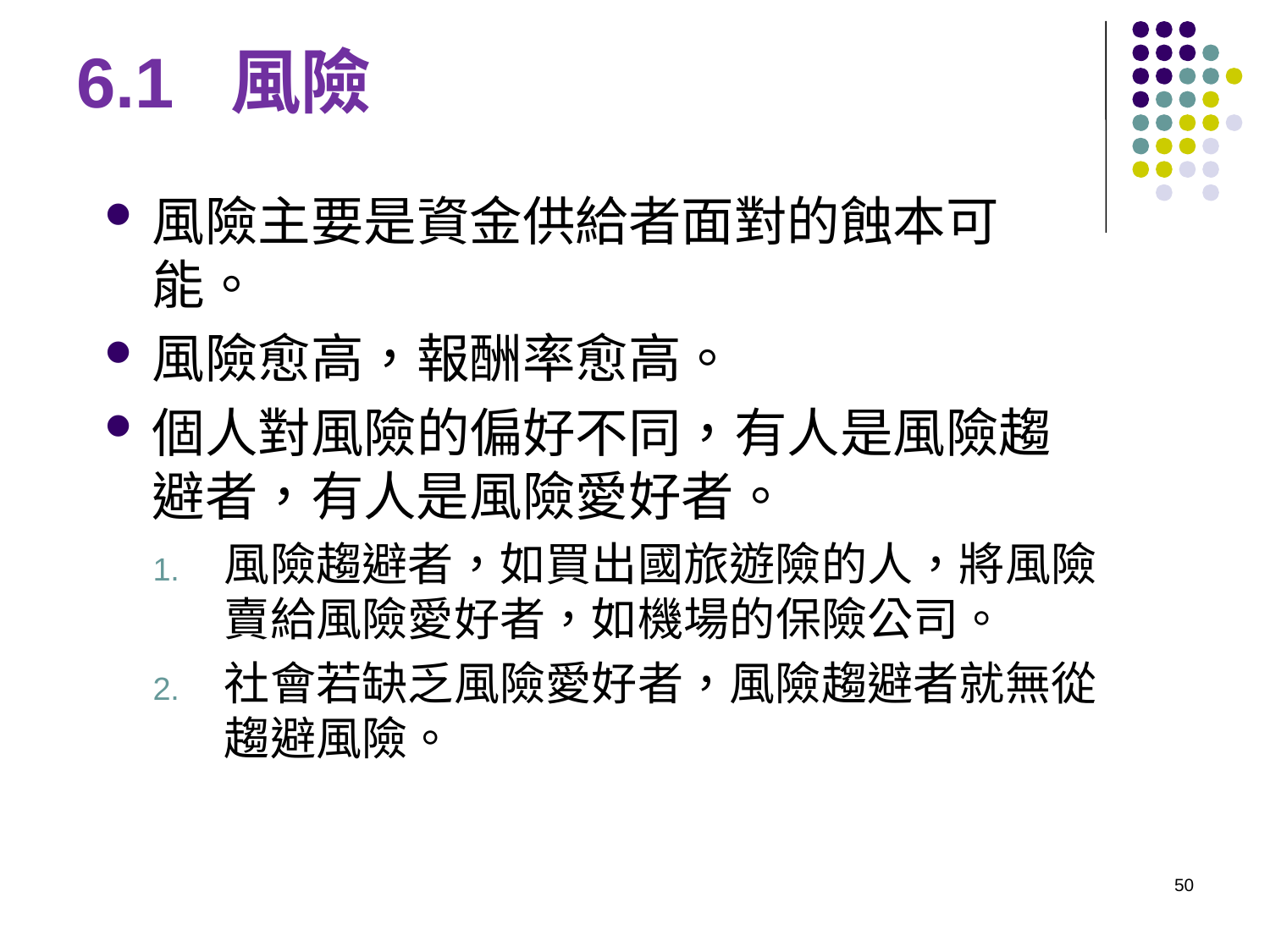

# 6.1  風險
風險主要是資金供給者面對的蝕本可能。
風險愈高，報酬率愈高。
個人對風險的偏好不同，有人是風險趨避者，有人是風險愛好者。
風險趨避者，如買出國旅遊險的人，將風險賣給風險愛好者，如機場的保險公司。
社會若缺乏風險愛好者，風險趨避者就無從趨避風險。
50